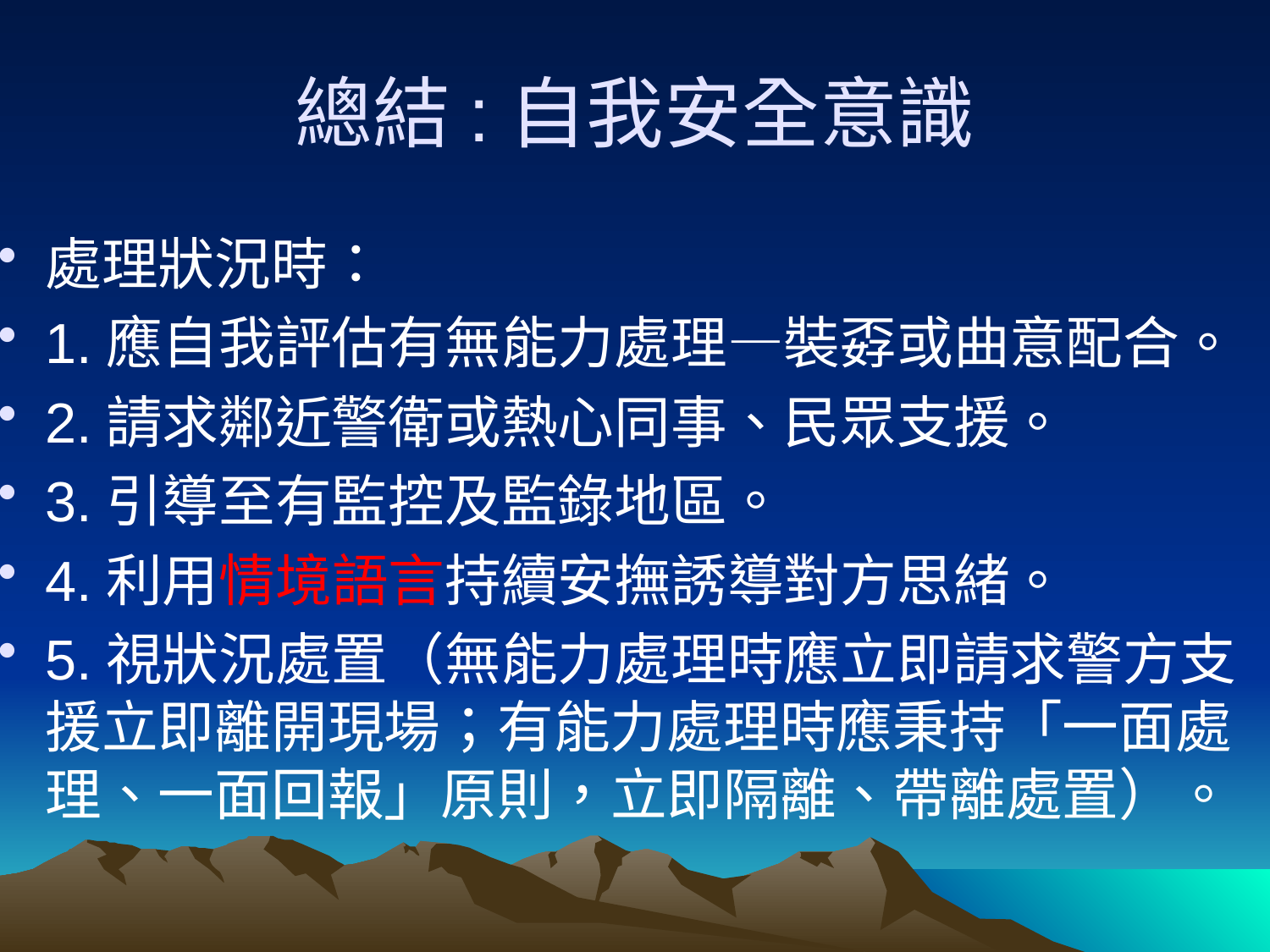

# 總結:自我安全意識
處理狀況時：
1.應自我評估有無能力處理—裝孬或曲意配合。
2.請求鄰近警衛或熱心同事、民眾支援。
3.引導至有監控及監錄地區。
4.利用情境語言持續安撫誘導對方思緒。
5.視狀況處置（無能力處理時應立即請求警方支援立即離開現場；有能力處理時應秉持「一面處理、一面回報」原則，立即隔離、帶離處置）。